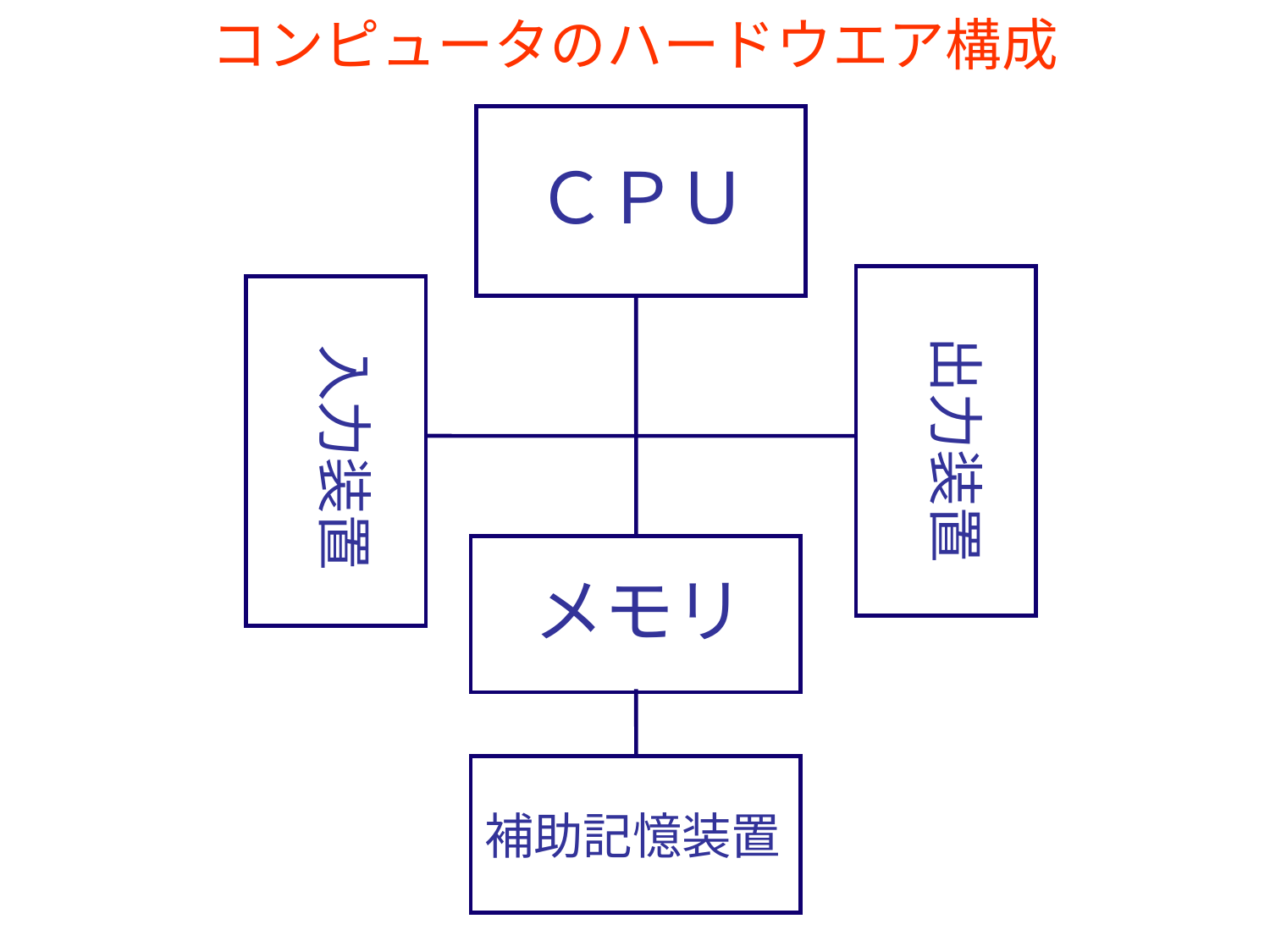

コンピュータのハードウエア構成

ＣＰＵ

出力装置
入力装置

メモリ

補助記憶装置